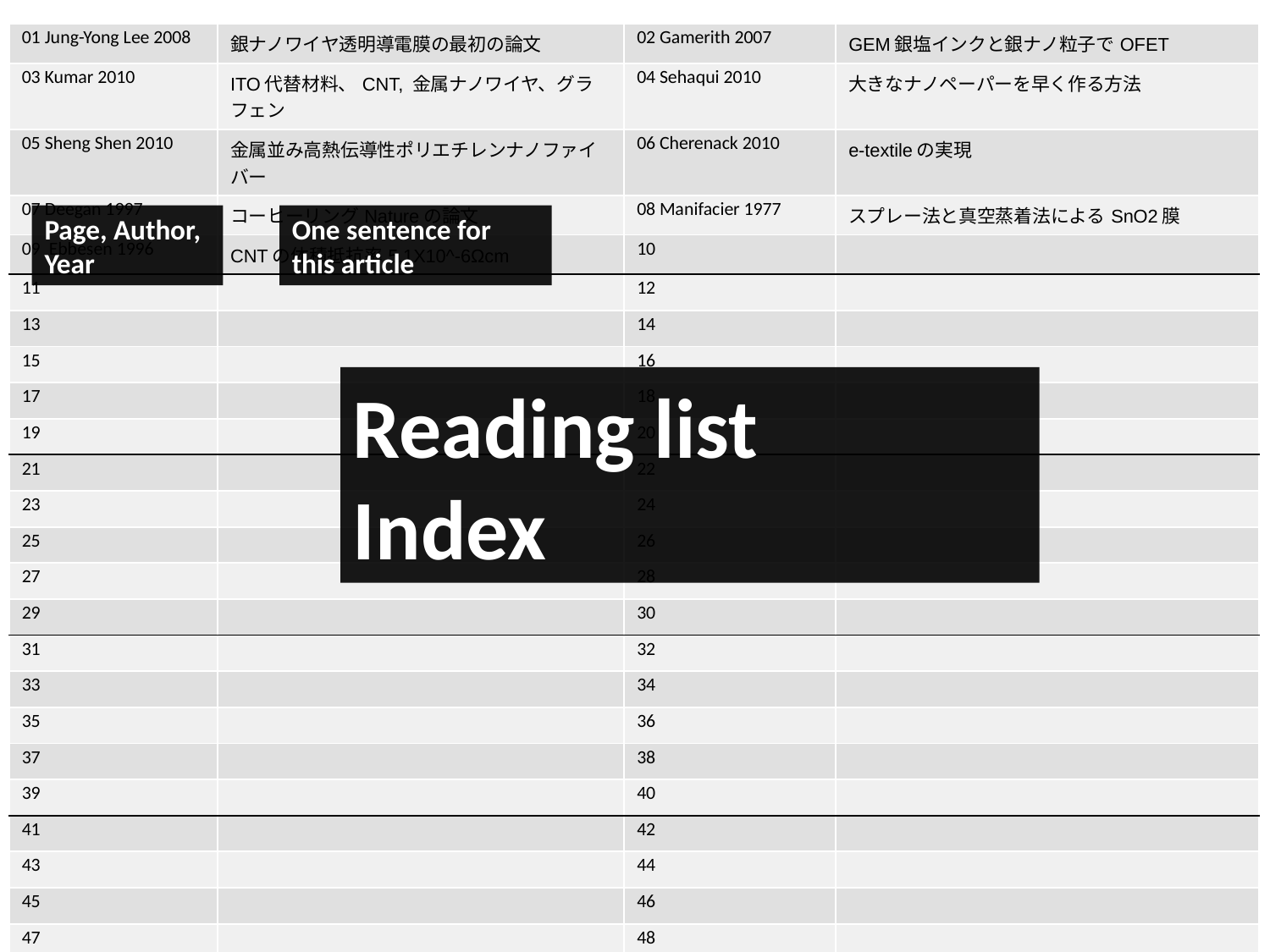

| 01 Jung-Yong Lee 2008 | 銀ナノワイヤ透明導電膜の最初の論文 | 02 Gamerith 2007 | GEM銀塩インクと銀ナノ粒子でOFET |
| --- | --- | --- | --- |
| 03 Kumar 2010 | ITO代替材料、CNT, 金属ナノワイヤ、グラフェン | 04 Sehaqui 2010 | 大きなナノペーパーを早く作る方法 |
| 05 Sheng Shen 2010 | 金属並み高熱伝導性ポリエチレンナノファイバー | 06 Cherenack 2010 | e‐textileの実現 |
| 07 Deegan 1997 | コーヒーリングNatureの論文 | 08 Manifacier 1977 | スプレー法と真空蒸着法によるSnO2膜 |
| 09 Ebbesen 1996 | CNTの体積抵抗率5.1X10^‐6Ωcm | 10 |  |
| 11 |  | 12 |  |
| 13 |  | 14 |  |
| 15 |  | 16 |  |
| 17 |  | 18 |  |
| 19 |  | 20 |  |
| 21 |  | 22 |  |
| 23 |  | 24 |  |
| 25 |  | 26 |  |
| 27 |  | 28 |  |
| 29 |  | 30 |  |
| 31 |  | 32 |  |
| 33 |  | 34 |  |
| 35 |  | 36 |  |
| 37 |  | 38 |  |
| 39 |  | 40 |  |
| 41 |  | 42 |  |
| 43 |  | 44 |  |
| 45 |  | 46 |  |
| 47 |  | 48 |  |
| 49 |  | 50 |  |
Page, Author, Year
One sentence for this article
Reading list
Index